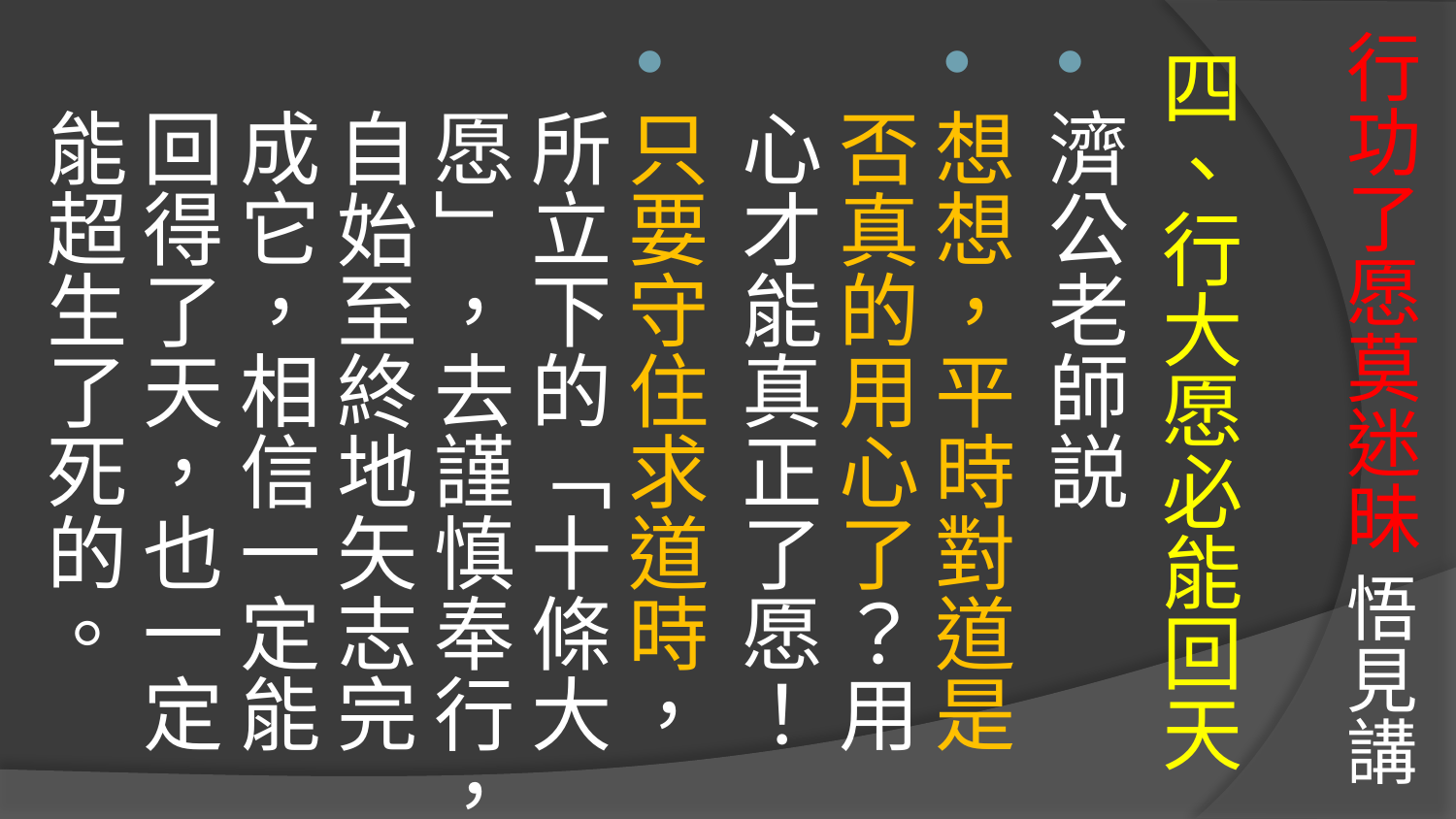

# 行功了愿莫迷昧 悟見講
四、行大愿必能回天
濟公老師説
想想，平時對道是否真的用心了？用心才能真正了愿！
只要守住求道時，所立下的「十條大愿」，去謹慎奉行，自始至終地矢志完成它，相信一定能回得了天，也一定能超生了死的。